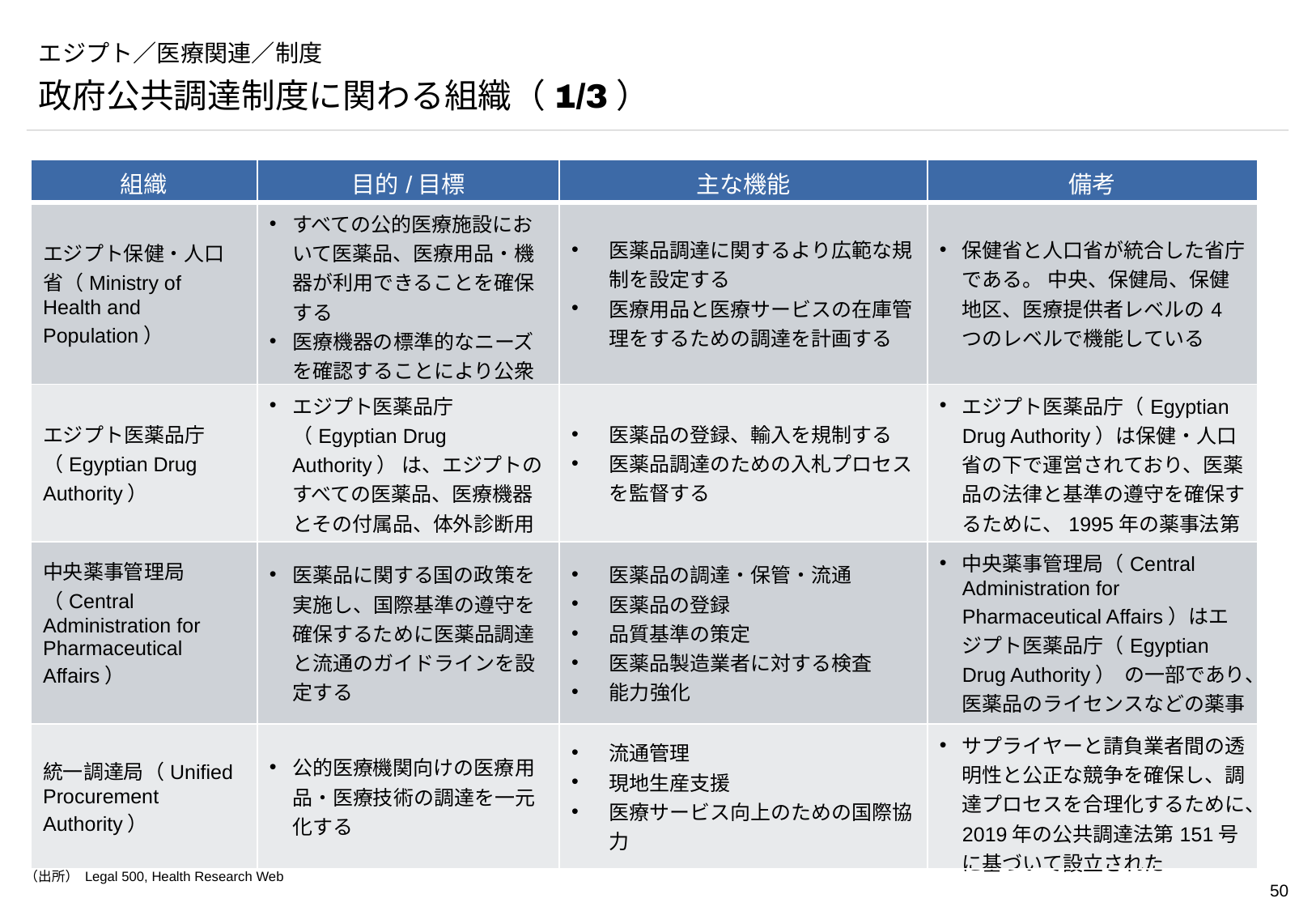

# エジプト／医療関連／制度
政府公共調達制度に関わる組織（1/3）
| 組織 | 目的/目標 | 主な機能 | 備考 |
| --- | --- | --- | --- |
| エジプト保健・人口省（Ministry of Health and Population） | すべての公的医療施設において医薬品、医療用品・機器が利用できることを確保する 医療機器の標準的なニーズを確認することにより公衆衛生を守る | 医薬品調達に関するより広範な規制を設定する 医療用品と医療サービスの在庫管理をするための調達を計画する | 保健省と人口省が統合した省庁である。 中央、保健局、保健地区、医療提供者レベルの4つのレベルで機能している |
| エジプト医薬品庁（Egyptian Drug Authority） | エジプト医薬品庁（Egyptian Drug Authority） は、エジプトのすべての医薬品、医療機器とその付属品、体外診断用医薬品を規制する | 医薬品の登録、輸入を規制する 医薬品調達のための入札プロセスを監督する | エジプト医薬品庁（Egyptian Drug Authority）は保健・人口省の下で運営されており、医薬品の法律と基準の遵守を確保するために、1995年の薬事法第127号によって設立された |
| 中央薬事管理局（Central Administration for Pharmaceutical Affairs） | 医薬品に関する国の政策を実施し、国際基準の遵守を確保するために医薬品調達と流通のガイドラインを設定する | 医薬品の調達・保管・流通 医薬品の登録 品質基準の策定 医薬品製造業者に対する検査 能力強化 | 中央薬事管理局（Central Administration for Pharmaceutical Affairs）はエジプト医薬品庁（Egyptian Drug Authority）  の一部であり、医薬品のライセンスなどの薬事を監督するために設立された |
| 統一調達局（Unified Procurement Authority） | 公的医療機関向けの医療用品・医療技術の調達を一元化する | 流通管理 現地生産支援 医療サービス向上のための国際協力 | サプライヤーと請負業者間の透明性と公正な競争を確保し、調達プロセスを合理化するために、2019年の公共調達法第151号に基づいて設立された |
（出所） Legal 500, Health Research Web